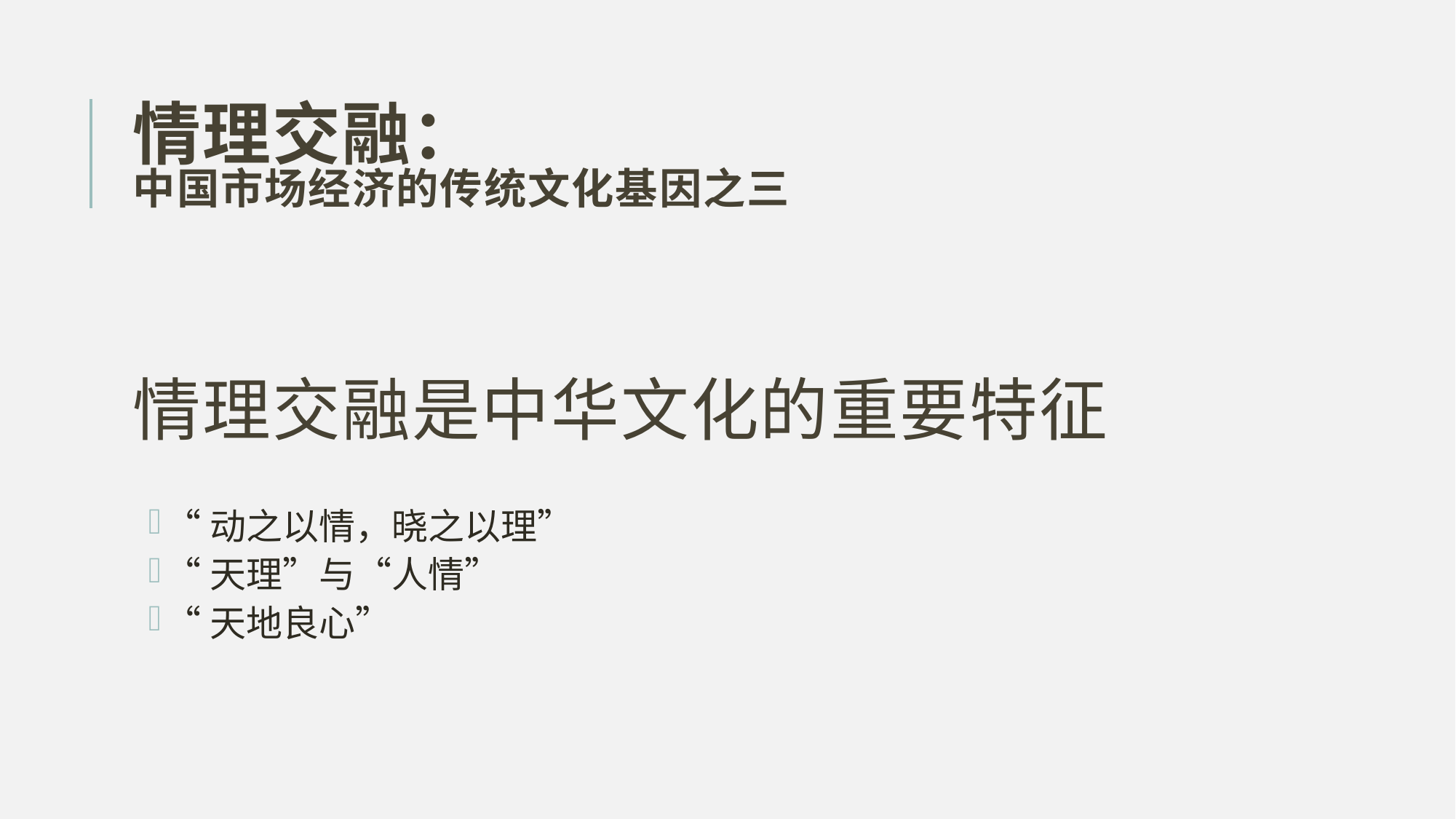

# 情理交融： 中国市场经济的传统文化基因之三
情理交融是中华文化的重要特征

“动之以情，晓之以理”
“天理”与“人情”
“天地良心”